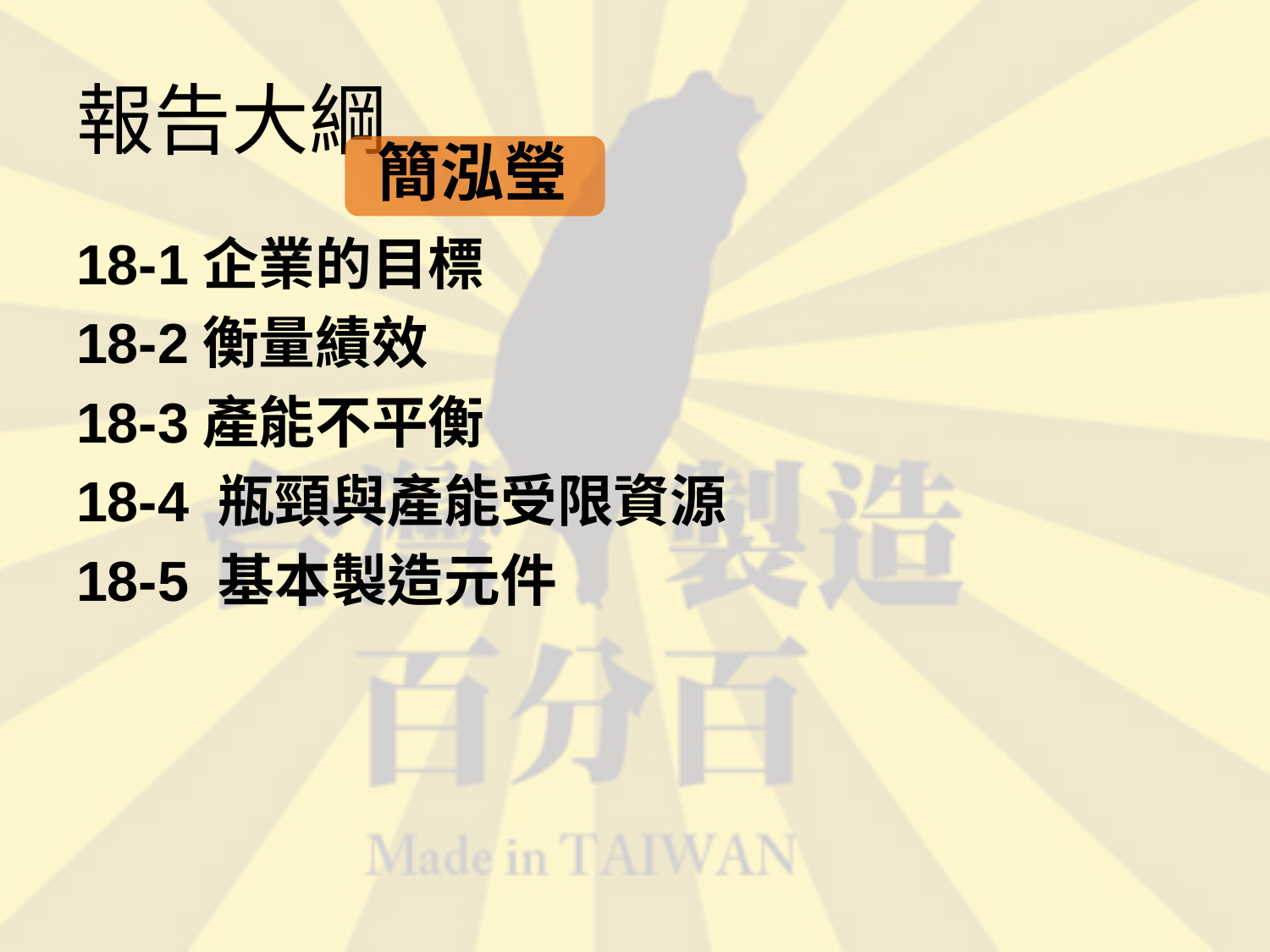

# 報告大綱
簡泓瑩

18-1企業的目標
18-2衡量績效
18-3產能不平衡
18-4 瓶頸與產能受限資源
18-5 基本製造元件